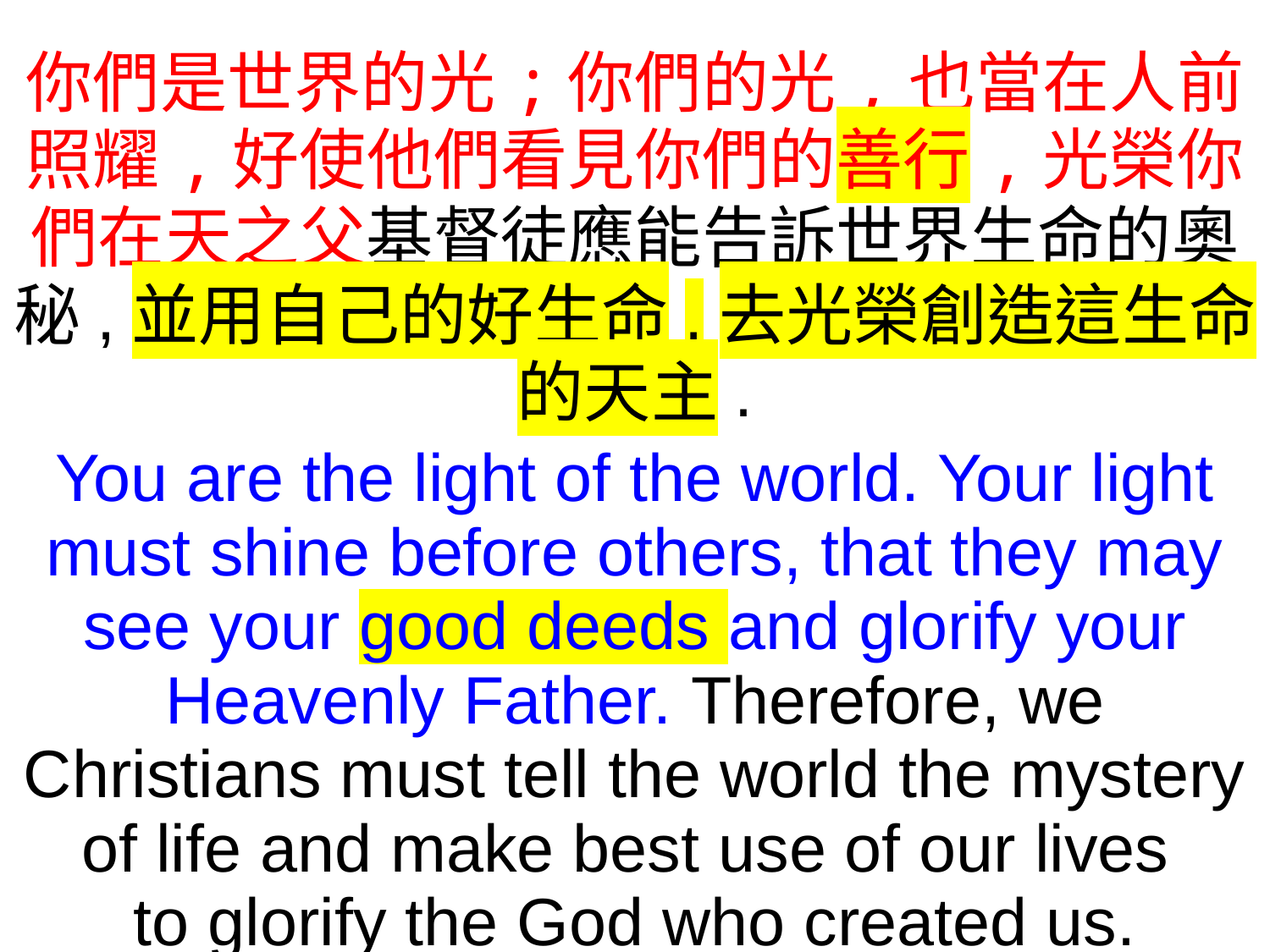

你們是世界的光;你們的光,也當在人前照耀,好使他們看見你們的善行,光榮你們在天之父基督徒應能告訴世界生命的奧秘,並用自己的好生命,去光榮創造這生命的天主.
You are the light of the world. Your light must shine before others, that they may see your good deeds and glorify your Heavenly Father. Therefore, we Christians must tell the world the mystery of life and make best use of our lives
to glorify the God who created us.